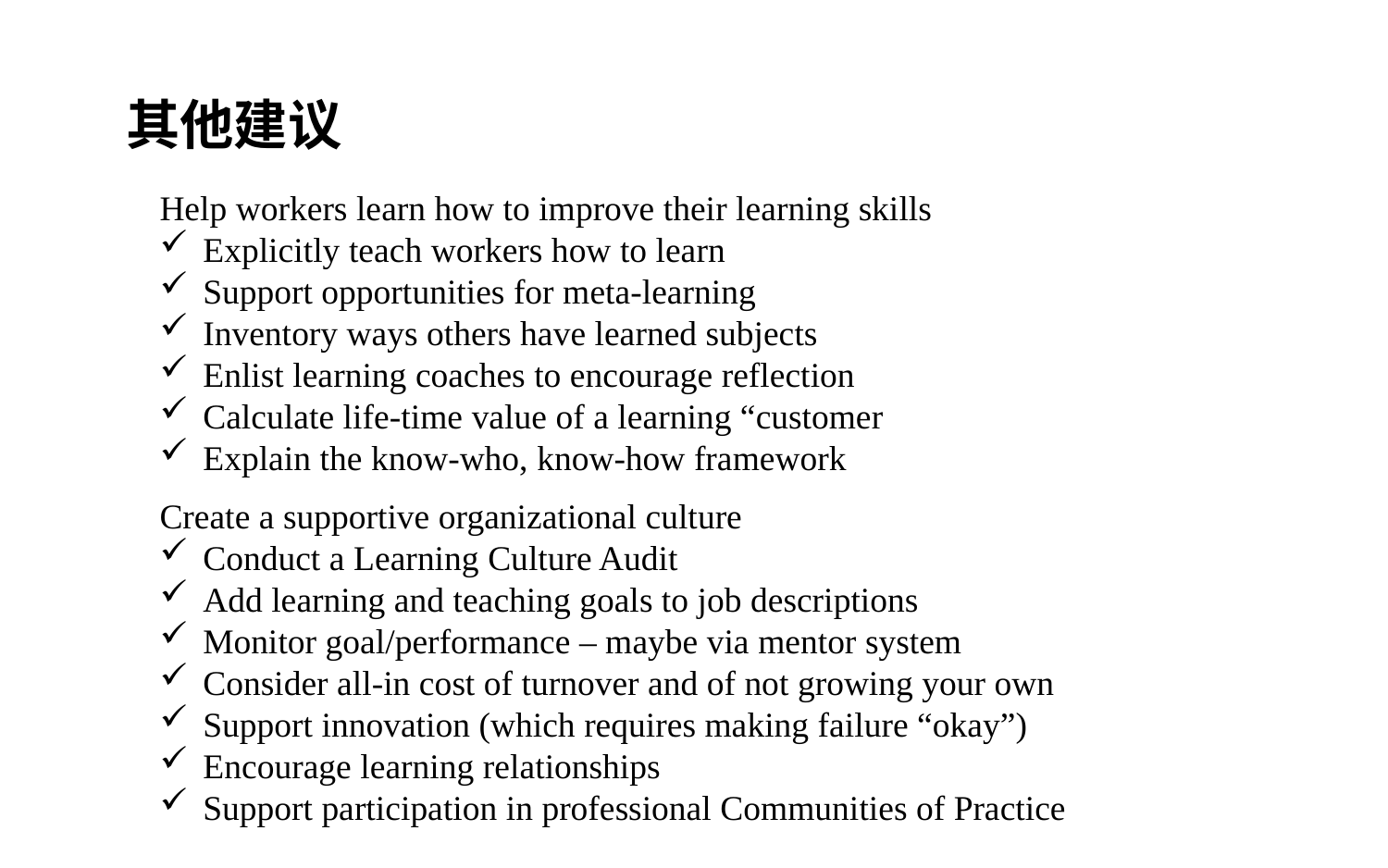

# 其他建议
Help workers learn how to improve their learning skills
Explicitly teach workers how to learn
Support opportunities for meta-learning
Inventory ways others have learned subjects
Enlist learning coaches to encourage reflection
Calculate life-time value of a learning “customer
Explain the know-who, know-how framework
Create a supportive organizational culture
Conduct a Learning Culture Audit
Add learning and teaching goals to job descriptions
Monitor goal/performance – maybe via mentor system
Consider all-in cost of turnover and of not growing your own
Support innovation (which requires making failure “okay”)
Encourage learning relationships
Support participation in professional Communities of Practice